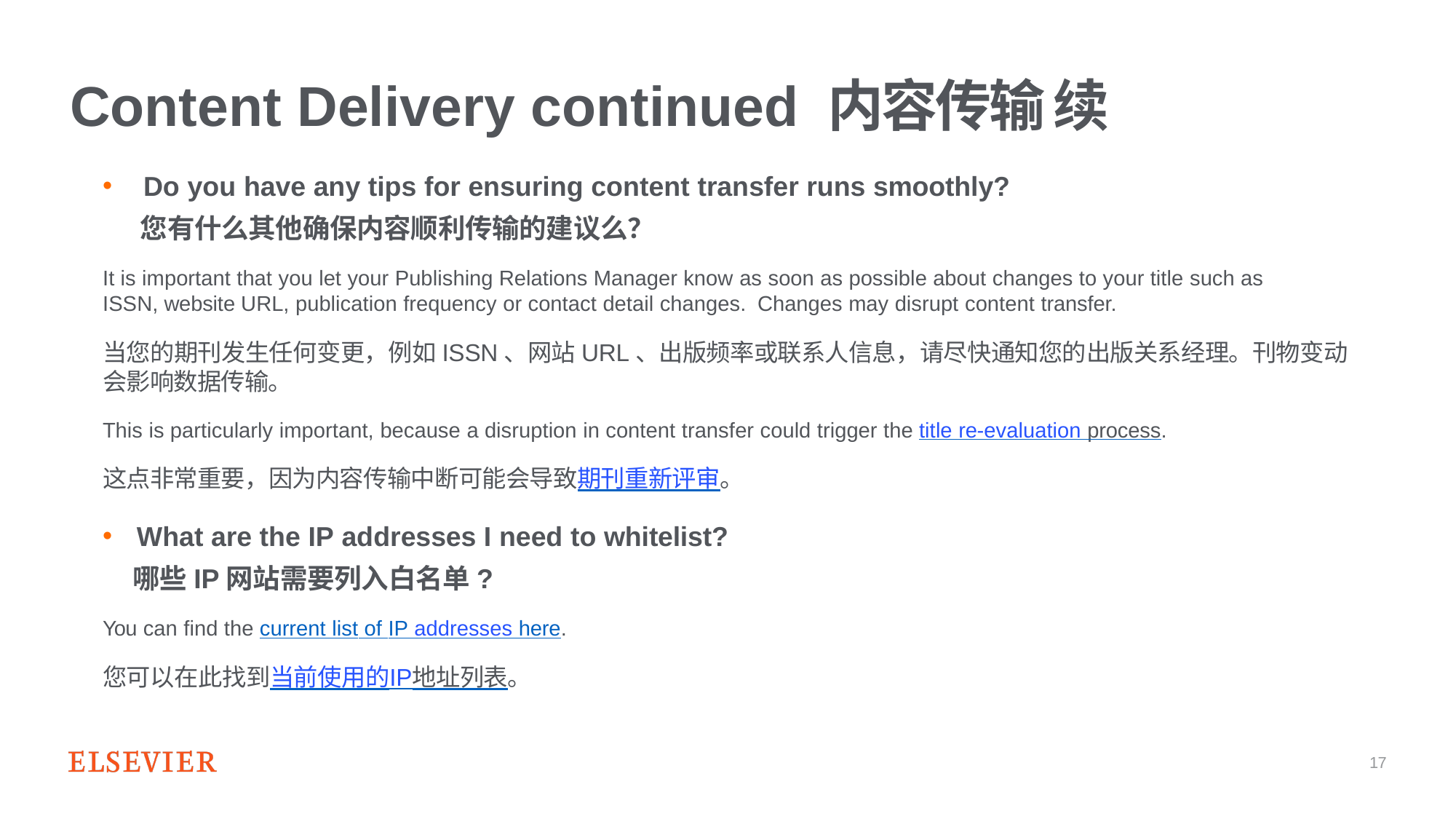

# Content Delivery continued 内容传输 续
Do you have any tips for ensuring content transfer runs smoothly?
您有什么其他确保内容顺利传输的建议么？
It is important that you let your Publishing Relations Manager know as soon as possible about changes to your title such as ISSN, website URL, publication frequency or contact detail changes. Changes may disrupt content transfer.
当您的期刊发生任何变更，例如ISSN、网站URL、出版频率或联系人信息，请尽快通知您的出版关系经理。刊物变动会影响数据传输。
This is particularly important, because a disruption in content transfer could trigger the title re-evaluation process.
这点非常重要，因为内容传输中断可能会导致期刊重新评审。
What are the IP addresses I need to whitelist?
哪些IP网站需要列入白名单?
You can find the current list of IP addresses here.
您可以在此找到当前使用的IP地址列表。
17